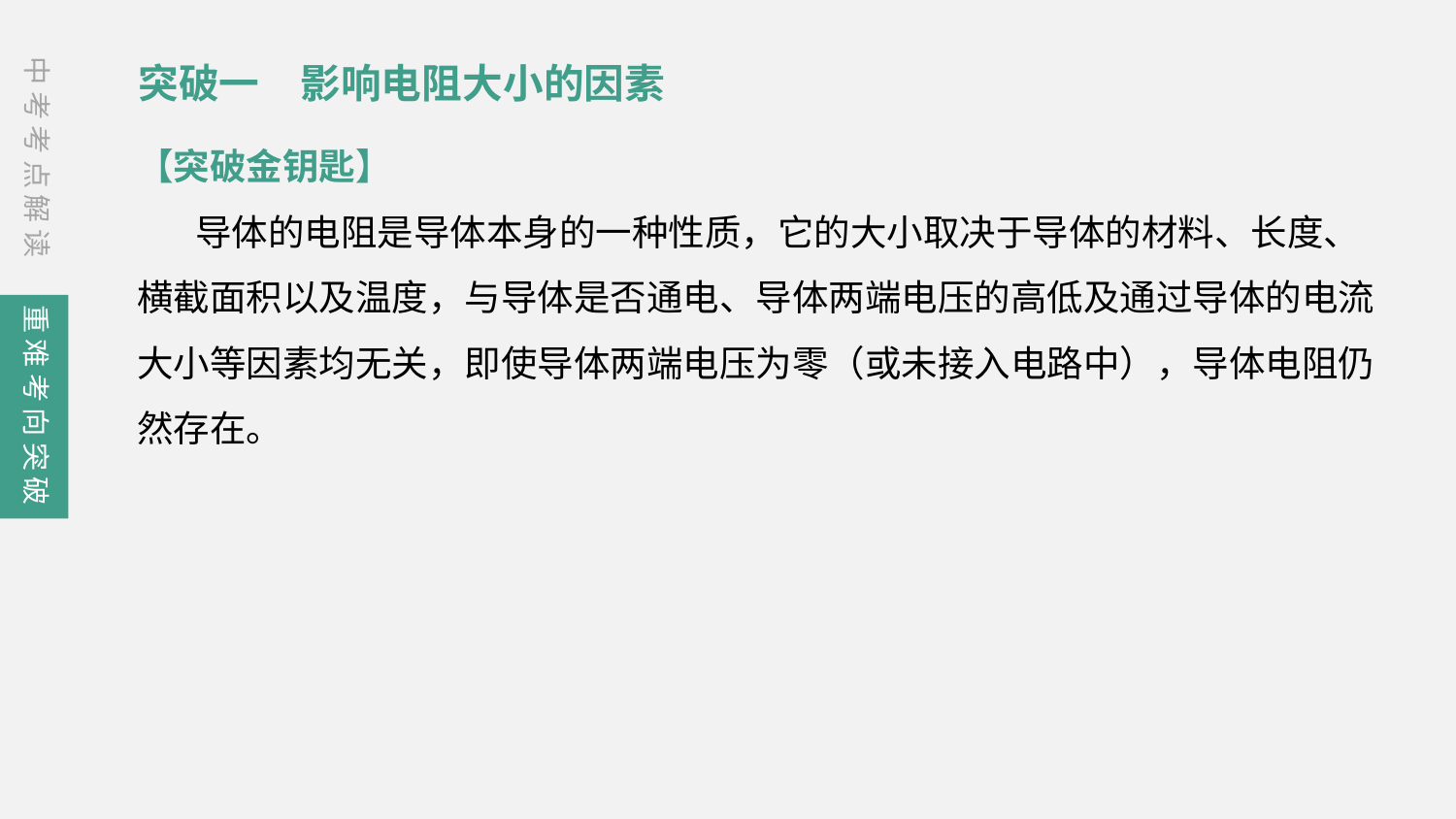

中考考点解读
突破一　影响电阻大小的因素
【突破金钥匙】
      导体的电阻是导体本身的一种性质，它的大小取决于导体的材料、长度、横截面积以及温度，与导体是否通电、导体两端电压的高低及通过导体的电流大小等因素均无关，即使导体两端电压为零（或未接入电路中），导体电阻仍然存在。
重难考向突破